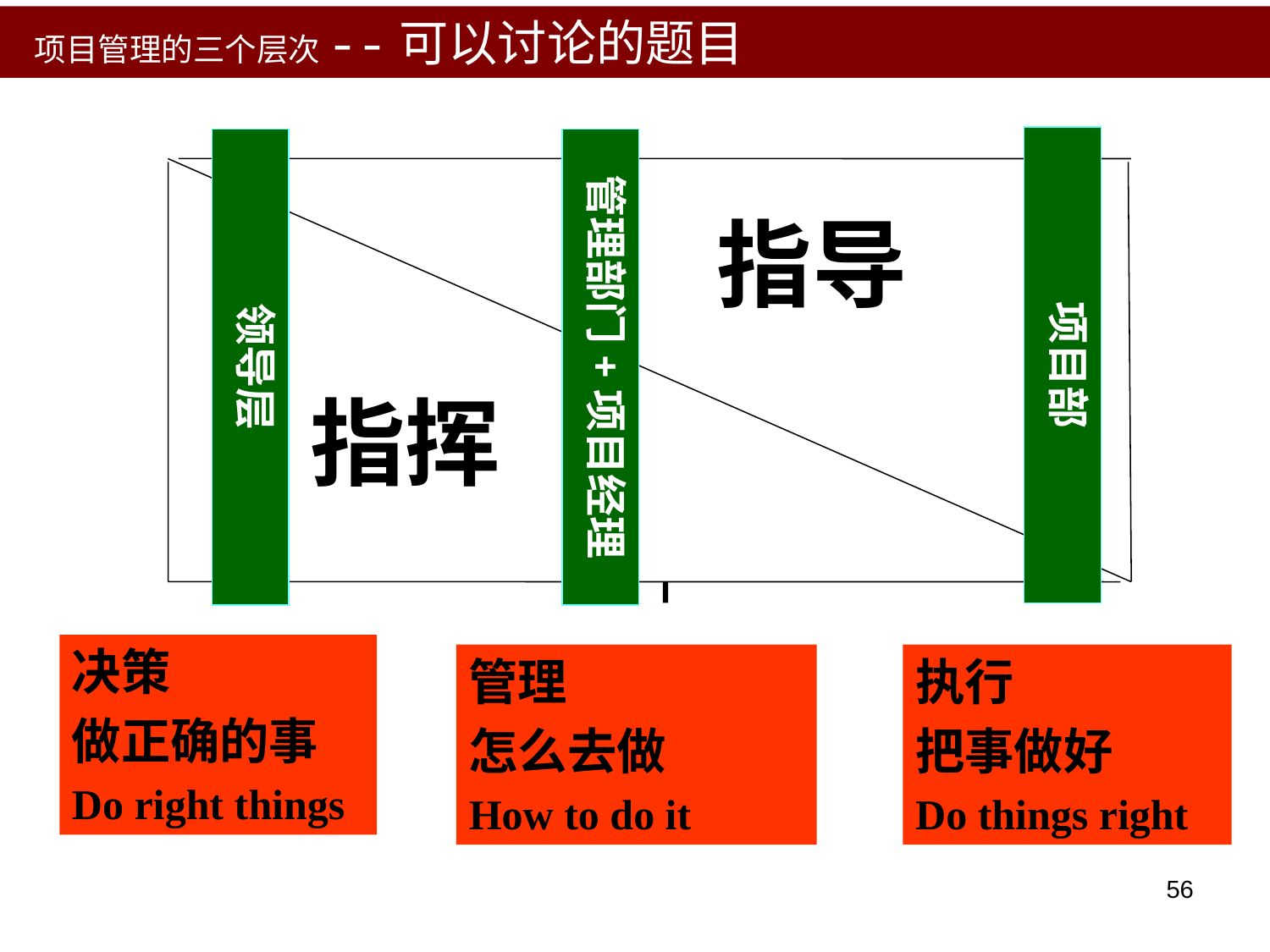

项目管理的三个层次--可以讨论的题目
项目部
领导层
管理部门+项目经理

指导
指挥

决策
做正确的事
Do right things
管理
怎么去做
How to do it
执行
把事做好
Do things right
56